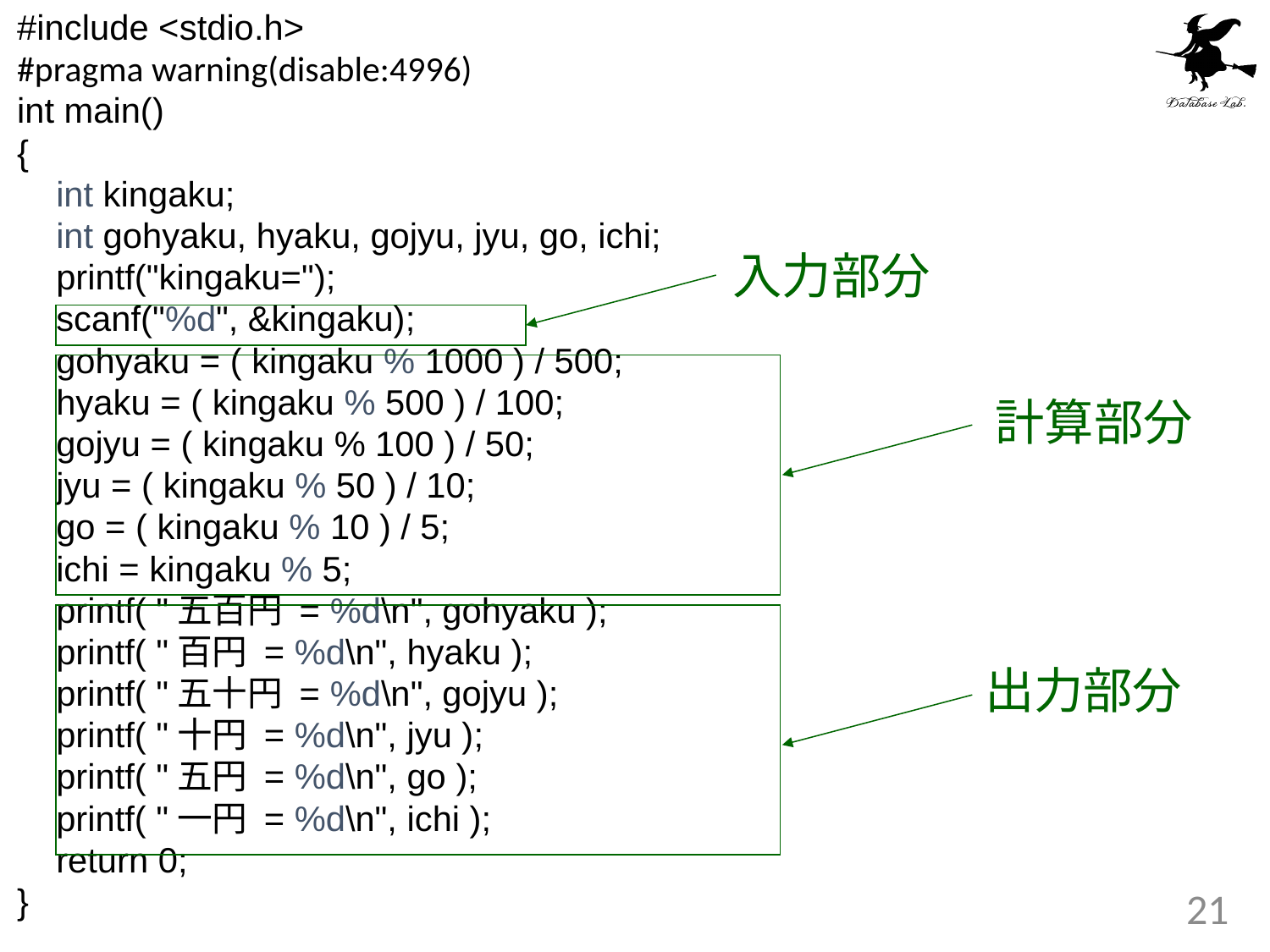

#include <stdio.h>
#pragma warning(disable:4996)
int main()
{
    int kingaku;
    int gohyaku, hyaku, gojyu, jyu, go, ichi;
    printf("kingaku=");
    scanf("%d", &kingaku);
    gohyaku = ( kingaku % 1000 ) / 500;
    hyaku = ( kingaku % 500 ) / 100;
    gojyu = ( kingaku % 100 ) / 50;
    jyu = ( kingaku % 50 ) / 10;
    go = ( kingaku % 10 ) / 5;
    ichi = kingaku % 5;
    printf( "五百円 = %d\n", gohyaku );
    printf( "百円 = %d\n", hyaku );
    printf( "五十円 = %d\n", gojyu );
    printf( "十円 = %d\n", jyu );
    printf( "五円 = %d\n", go );
    printf( "一円 = %d\n", ichi );
    return 0;
}
入力部分

計算部分

出力部分

21